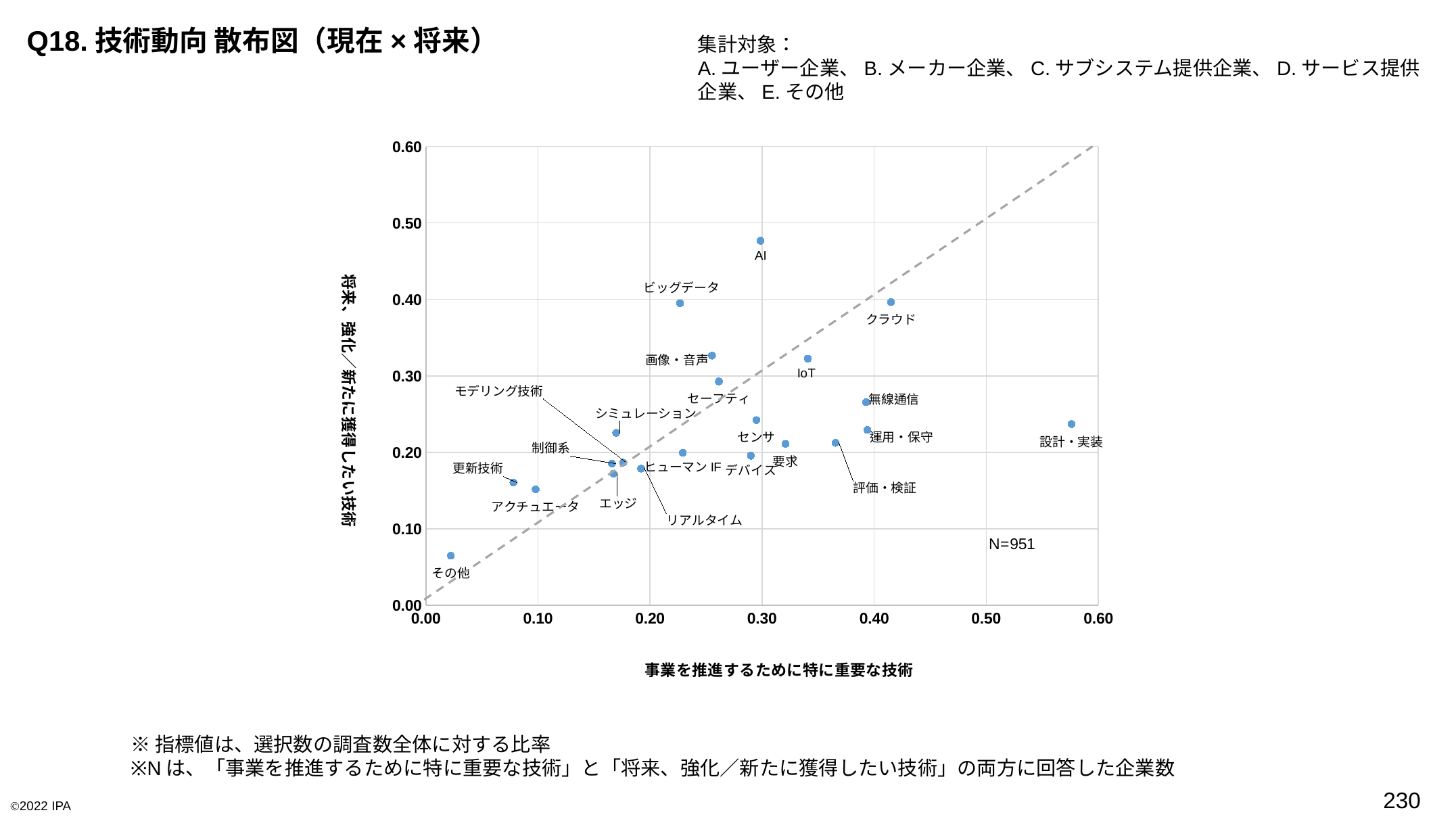

# Q18.技術動向 散布図（現在×将来）
集計対象：
A.ユーザー企業、B.メーカー企業、C.サブシステム提供企業、D.サービス提供企業、E.その他

### Chart: N=951

| Category | デバイス |
|---|---|
※指標値は、選択数の調査数全体に対する比率
※Nは、「事業を推進するために特に重要な技術」と「将来、強化／新たに獲得したい技術」の両方に回答した企業数